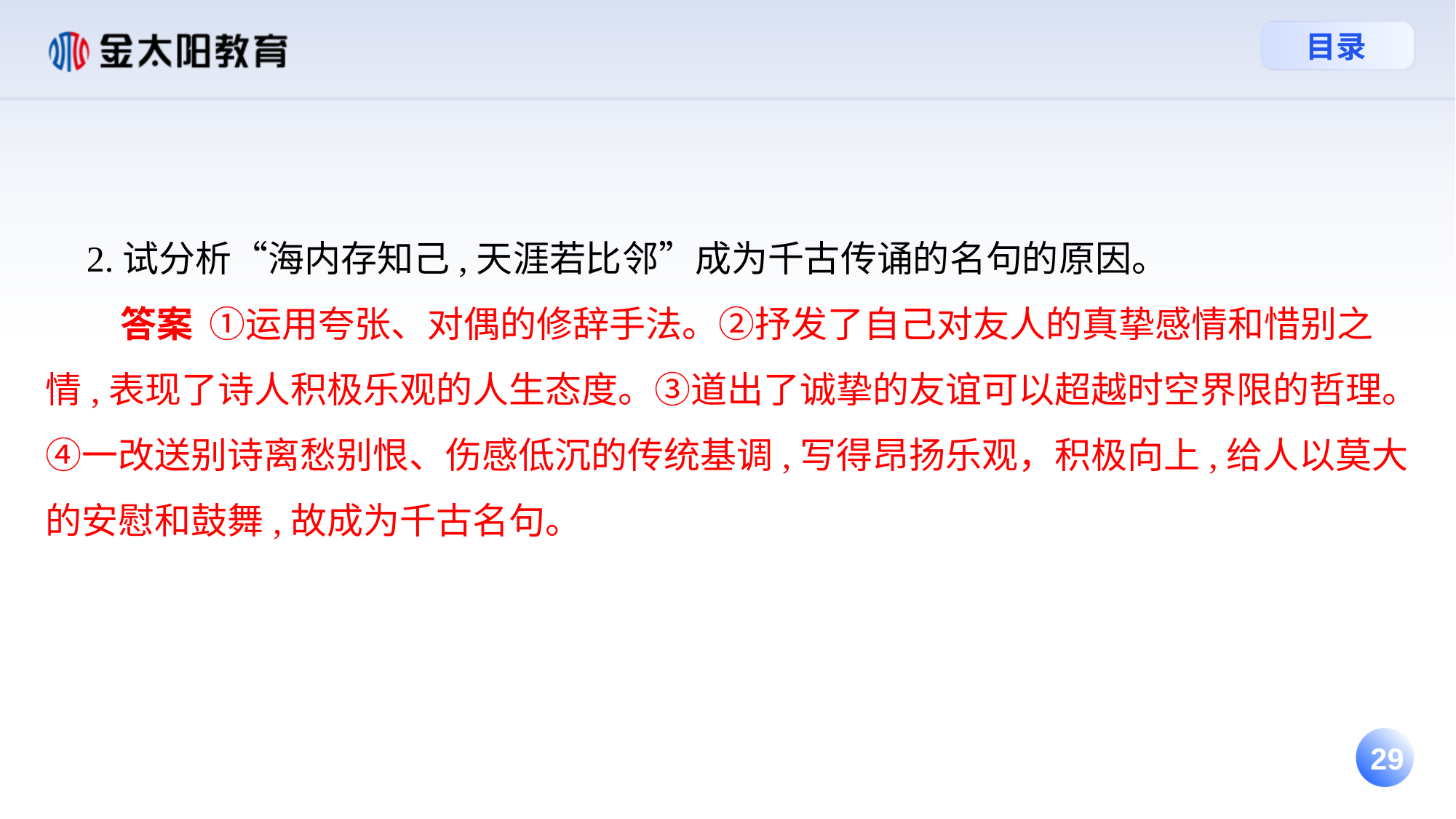

2.试分析“海内存知己,天涯若比邻”成为千古传诵的名句的原因。
        答案  ①运用夸张、对偶的修辞手法。②抒发了自己对友人的真挚感情和惜别之情,表现了诗人积极乐观的人生态度。③道出了诚挚的友谊可以超越时空界限的哲理。④一改送别诗离愁别恨、伤感低沉的传统基调,写得昂扬乐观，积极向上,给人以莫大的安慰和鼓舞,故成为千古名句。